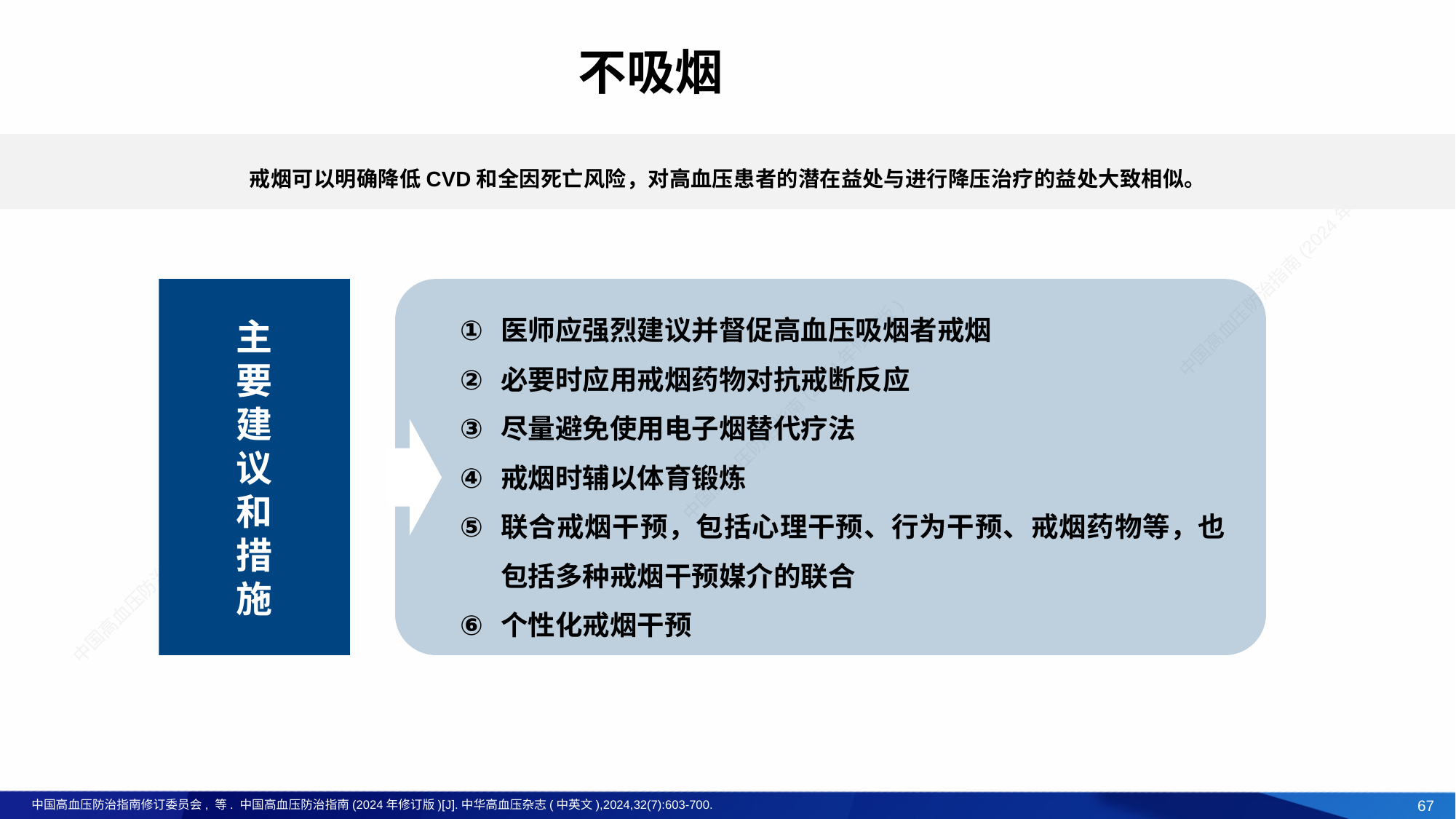

不吸烟
戒烟可以明确降低CVD和全因死亡风险，对高血压患者的潜在益处与进行降压治疗的益处大致相似。
主
要
建
议
和
措
施

医师应强烈建议并督促高血压吸烟者戒烟
必要时应用戒烟药物对抗戒断反应
尽量避免使用电子烟替代疗法
戒烟时辅以体育锻炼
联合戒烟干预，包括心理干预、行为干预、戒烟药物等，也包括多种戒烟干预媒介的联合
个性化戒烟干预